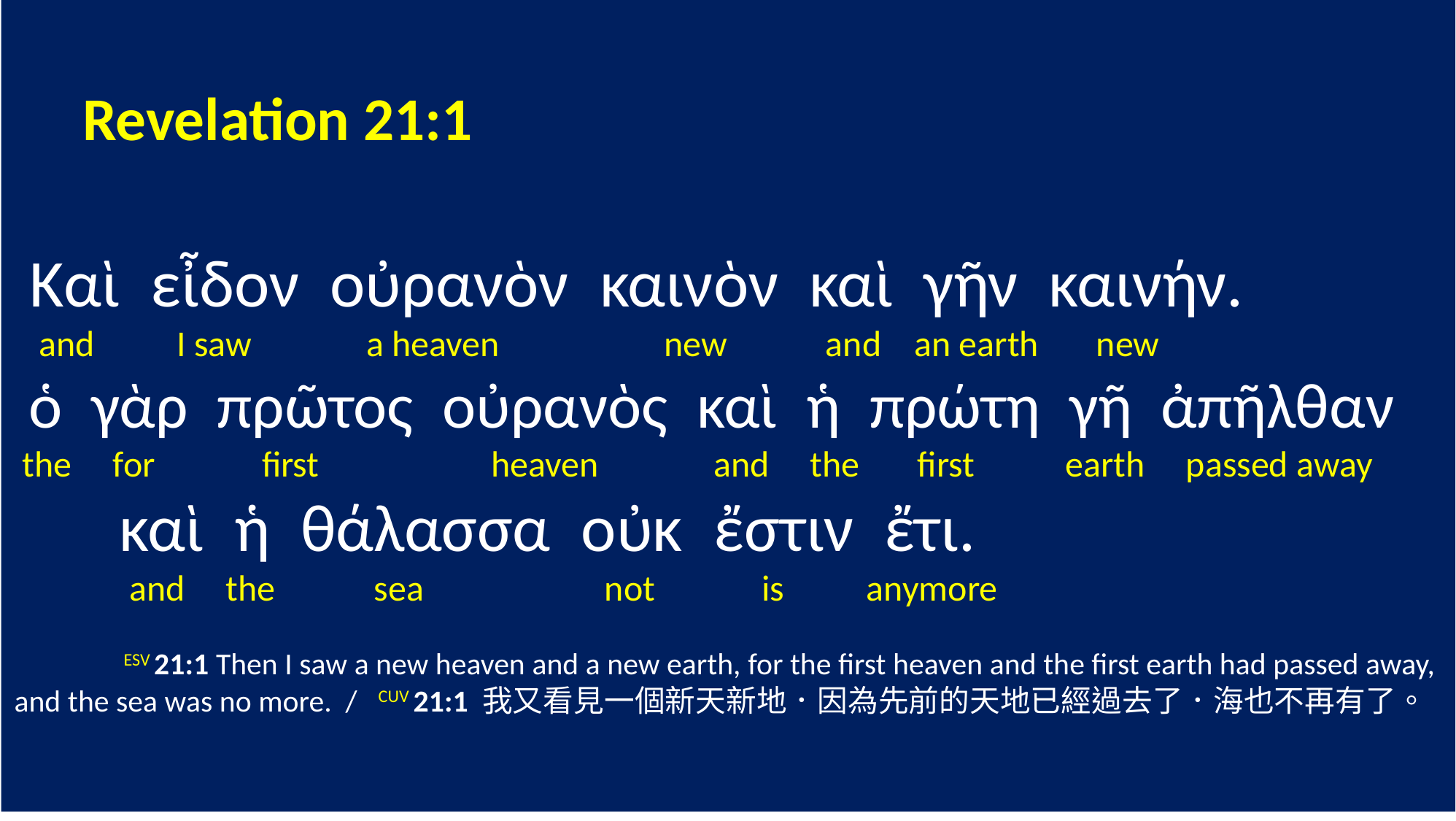

Revelation 21:1

 Καὶ  εἶδον  οὐρανὸν  καινὸν  καὶ  γῆν  καινήν.
   and          I saw              a heaven                    new            and    an earth       new
 ὁ  γὰρ  πρῶτος  οὐρανὸς  καὶ  ἡ  πρώτη  γῆ  ἀπῆλθαν
 the     for             first                     heaven              and     the       first           earth     passed away
            καὶ  ἡ  θάλασσα  οὐκ  ἔστιν  ἔτι.
              and     the            sea                      not             is          anymore

	ESV 21:1 Then I saw a new heaven and a new earth, for the first heaven and the first earth had passed away, and the sea was no more.  /   CUV 21:1 我又看見一個新天新地．因為先前的天地已經過去了．海也不再有了。